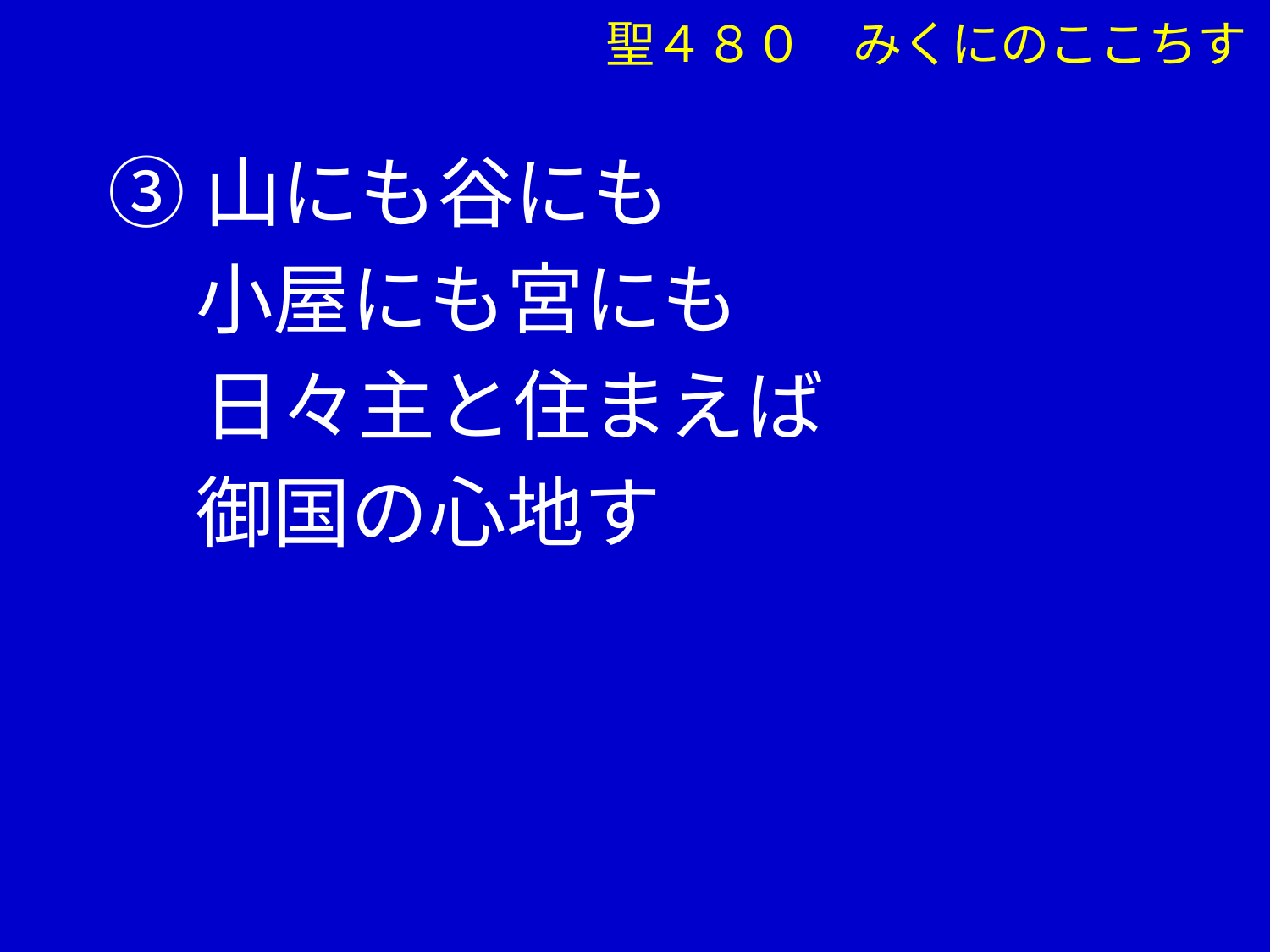

聖４８０　みくにのここちす
③山にも谷にも
    小屋にも宮にも
　 日々主と住まえば
    御国の心地す